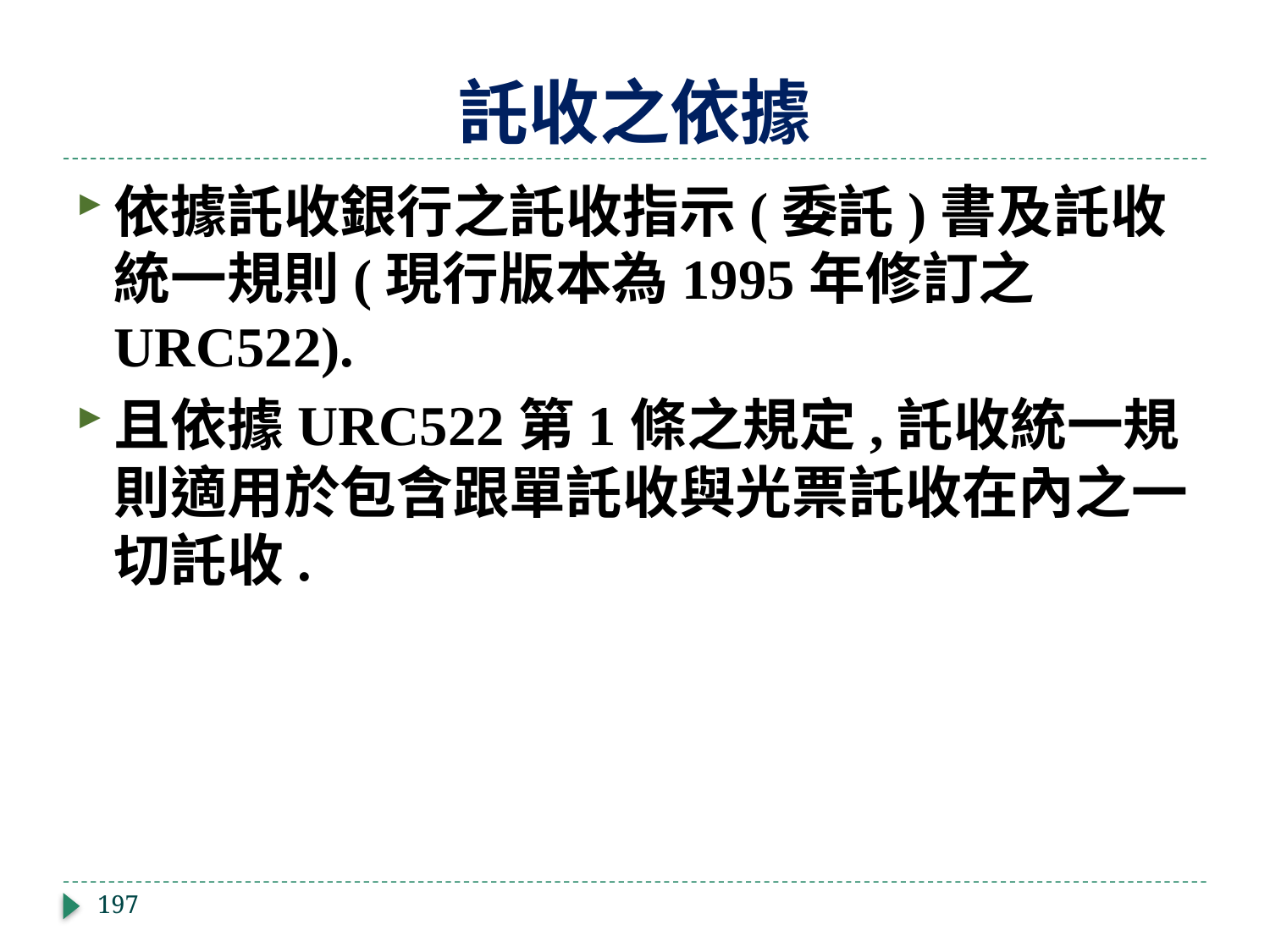

# 託收之依據
依據託收銀行之託收指示(委託)書及託收統一規則(現行版本為1995年修訂之URC522).
且依據URC522第1條之規定,託收統一規則適用於包含跟單託收與光票託收在內之一切託收.
197